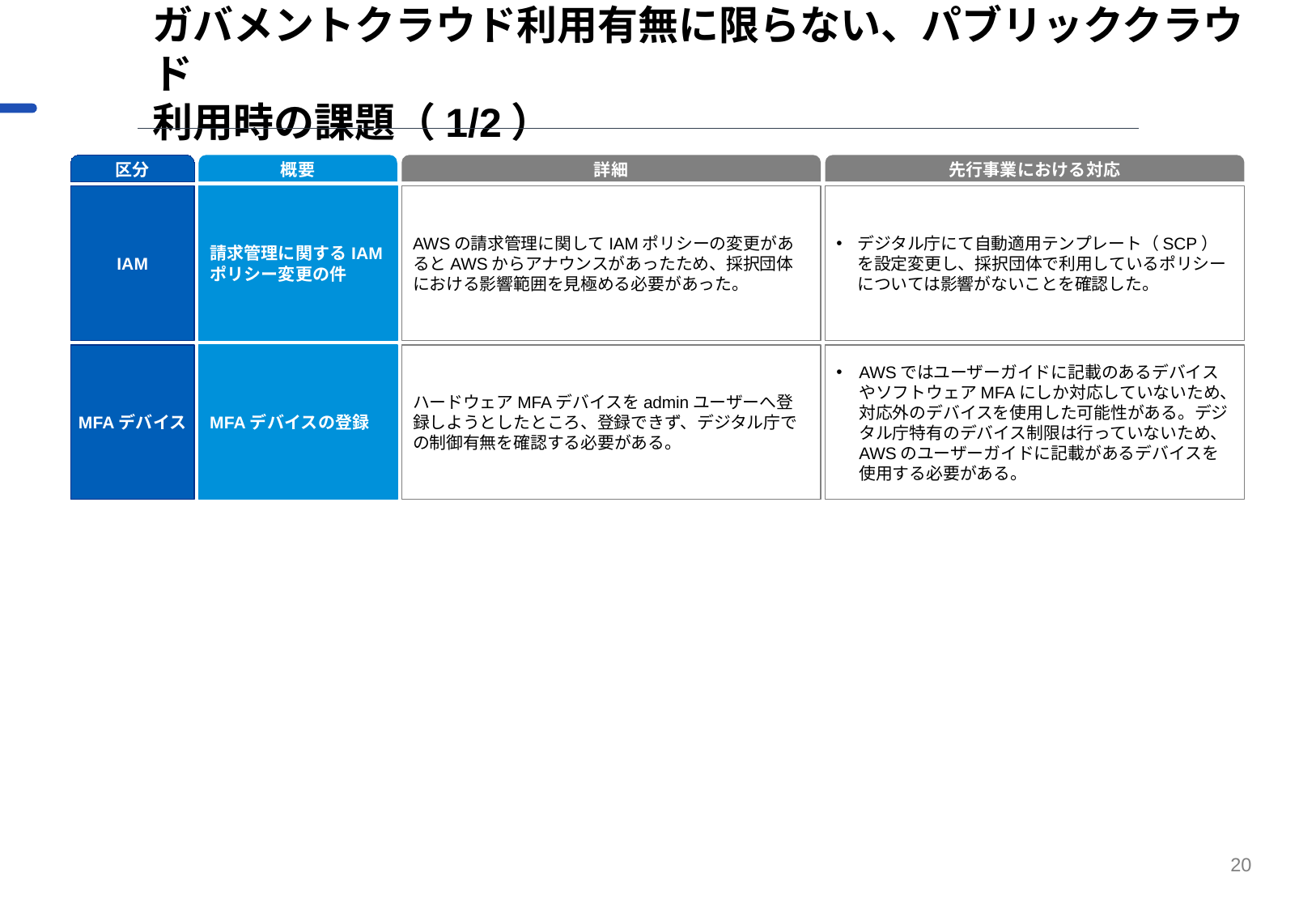

ガバメントクラウド利用有無に限らない、パブリッククラウド
利用時の課題（1/2）
区分
概要
詳細
先行事業における対応
IAM
請求管理に関するIAMポリシー変更の件
AWSの請求管理に関してIAMポリシーの変更があるとAWSからアナウンスがあったため、採択団体における影響範囲を見極める必要があった。
デジタル庁にて自動適用テンプレート（SCP）を設定変更し、採択団体で利用しているポリシーについては影響がないことを確認した。
MFAデバイス
MFAデバイスの登録
ハードウェアMFAデバイスをadminユーザーへ登録しようとしたところ、登録できず、デジタル庁での制御有無を確認する必要がある。
AWSではユーザーガイドに記載のあるデバイスやソフトウェアMFAにしか対応していないため、対応外のデバイスを使用した可能性がある。デジタル庁特有のデバイス制限は行っていないため、AWSのユーザーガイドに記載があるデバイスを使用する必要がある。
20